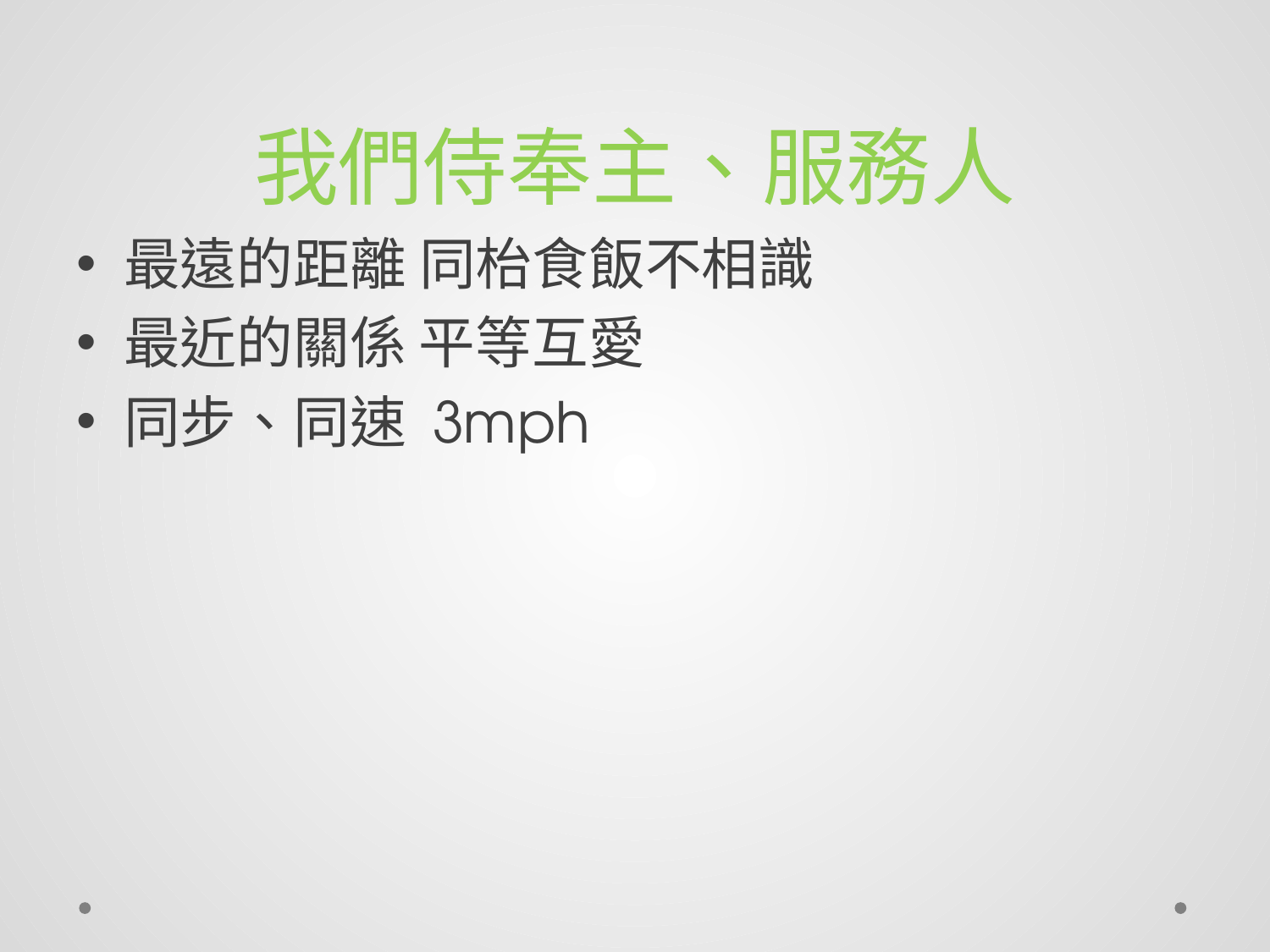

# 我們侍奉主、服務人
最遠的距離 同枱食飯不相識
最近的關係 平等互愛
同步、同速 3mph